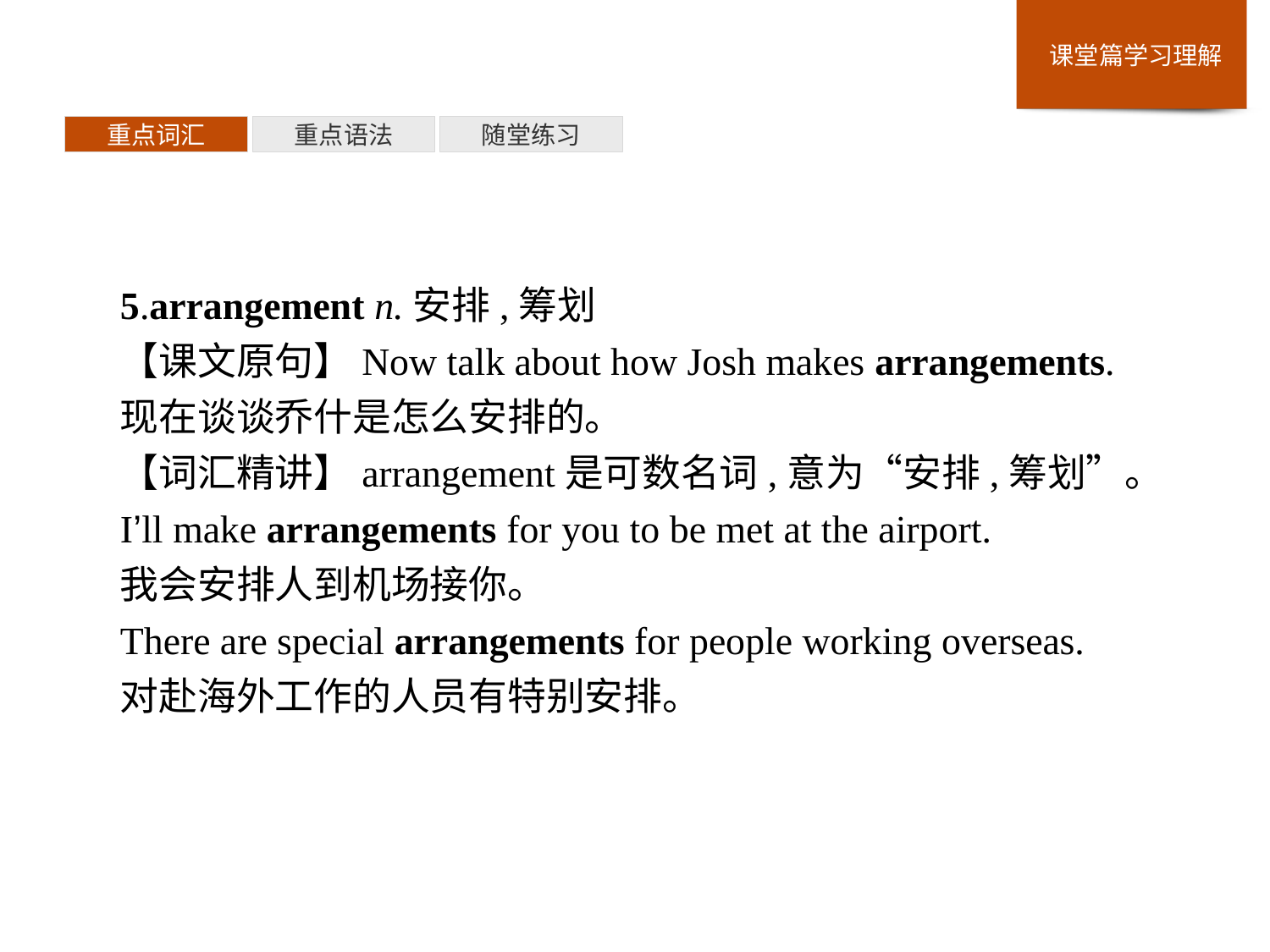

重点词汇
重点语法
随堂练习
5.arrangement n.安排,筹划
【课文原句】Now talk about how Josh makes arrangements.
现在谈谈乔什是怎么安排的。
【词汇精讲】arrangement是可数名词,意为“安排,筹划”。
I’ll make arrangements for you to be met at the airport.
我会安排人到机场接你。
There are special arrangements for people working overseas.
对赴海外工作的人员有特别安排。